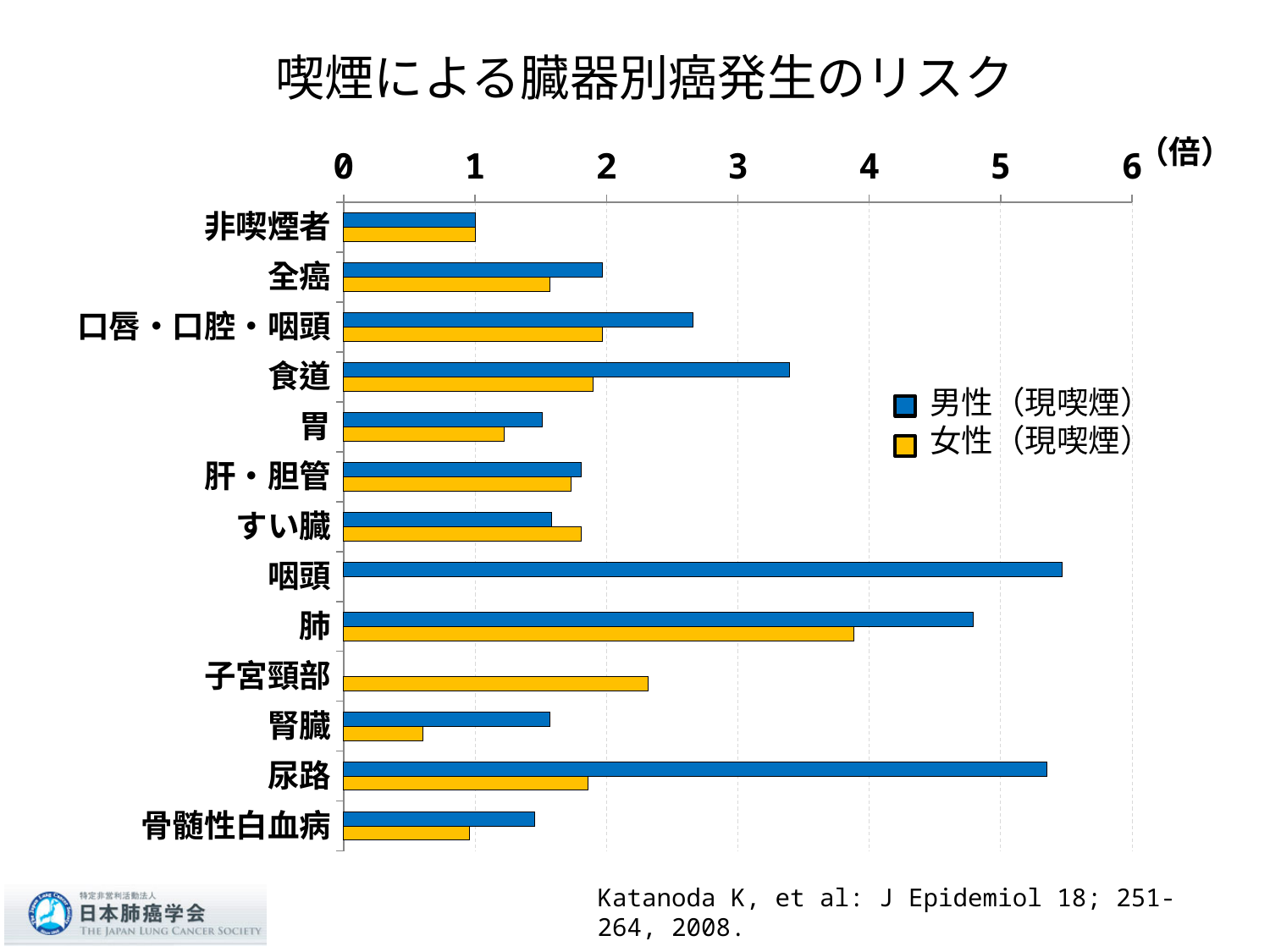

# 喫煙による臓器別癌発生のリスク

### Chart

| Category | 系列 1 | 系列 2 |
|---|---|---|
| 非喫煙者 | 1.0 | 1.0 |
| 全癌 | 1.9700000000000004 | 1.57 |
| 口唇・口腔・咽頭 | 2.66 | 1.9700000000000004 |
| 食道 | 3.3899999999999997 | 1.9000000000000001 |
| 胃 | 1.51 | 1.22 |
| 肝・胆管 | 1.81 | 1.73 |
| すい臓 | 1.58 | 1.81 |
| 咽頭 | 5.4700000000000015 | None |
| 肺 | 4.79 | 3.88 |
| 子宮頸部 | None | 2.319999999999997 |
| 腎臓 | 1.57 | 0.6000000000000002 |
| 尿路 | 5.35 | 1.86 |
| 骨髄性白血病 | 1.45 | 0.9600000000000002 |
（倍）
男性（現喫煙）
女性（現喫煙）

Katanoda K, et al: J Epidemiol 18; 251-264, 2008.